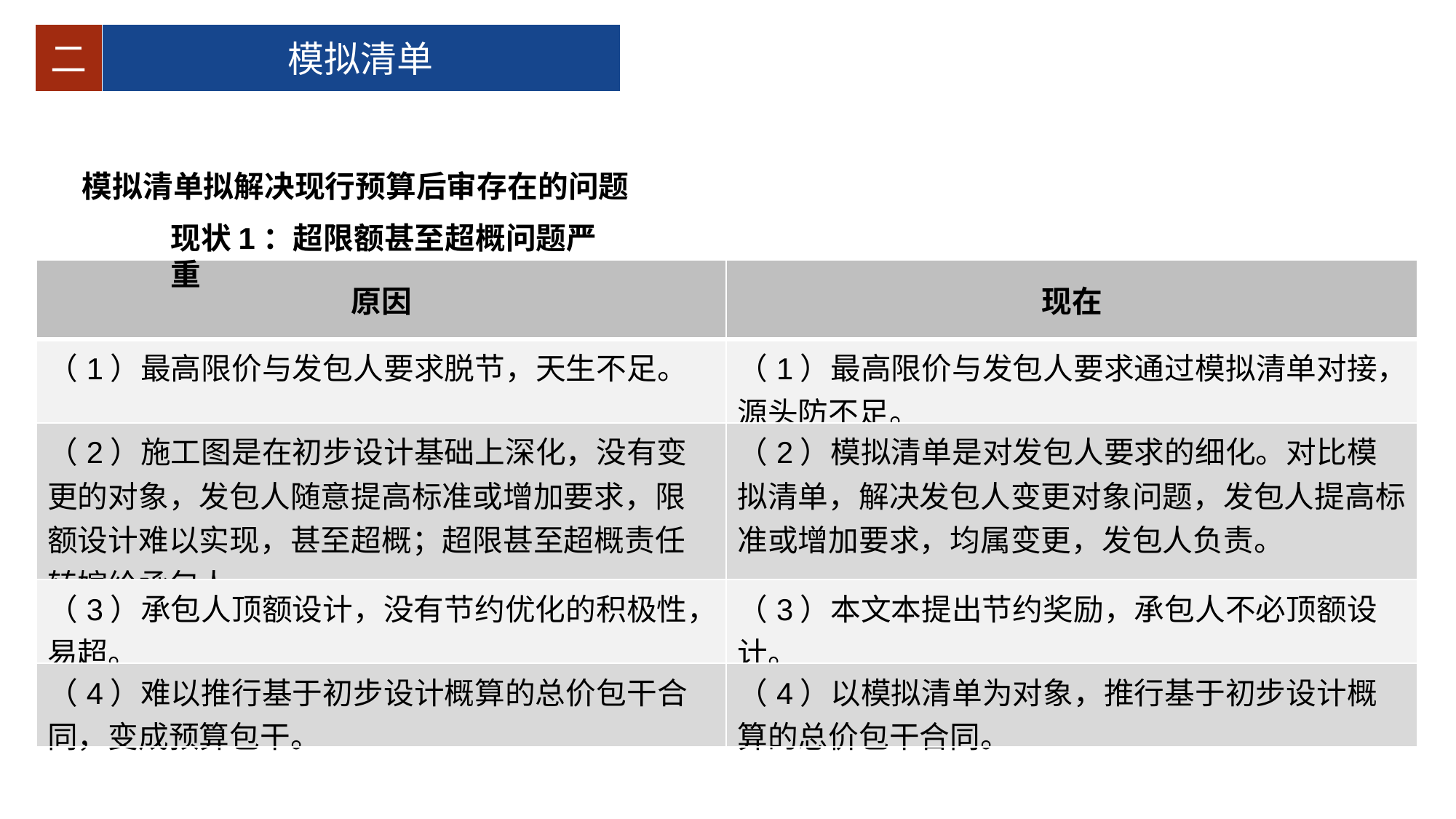

二
模拟清单
模拟清单拟解决现行预算后审存在的问题
现状1：超限额甚至超概问题严重
| 原因 | 现在 |
| --- | --- |
| （1）最高限价与发包人要求脱节，天生不足。 | （1）最高限价与发包人要求通过模拟清单对接，源头防不足。 |
| （2）施工图是在初步设计基础上深化，没有变更的对象，发包人随意提高标准或增加要求，限额设计难以实现，甚至超概；超限甚至超概责任转嫁给承包人。 | （2）模拟清单是对发包人要求的细化。对比模拟清单，解决发包人变更对象问题，发包人提高标准或增加要求，均属变更，发包人负责。 |
| （3）承包人顶额设计，没有节约优化的积极性，易超。 | （3）本文本提出节约奖励，承包人不必顶额设计。 |
| （4）难以推行基于初步设计概算的总价包干合同，变成预算包干。 | （4）以模拟清单为对象，推行基于初步设计概算的总价包干合同。 |